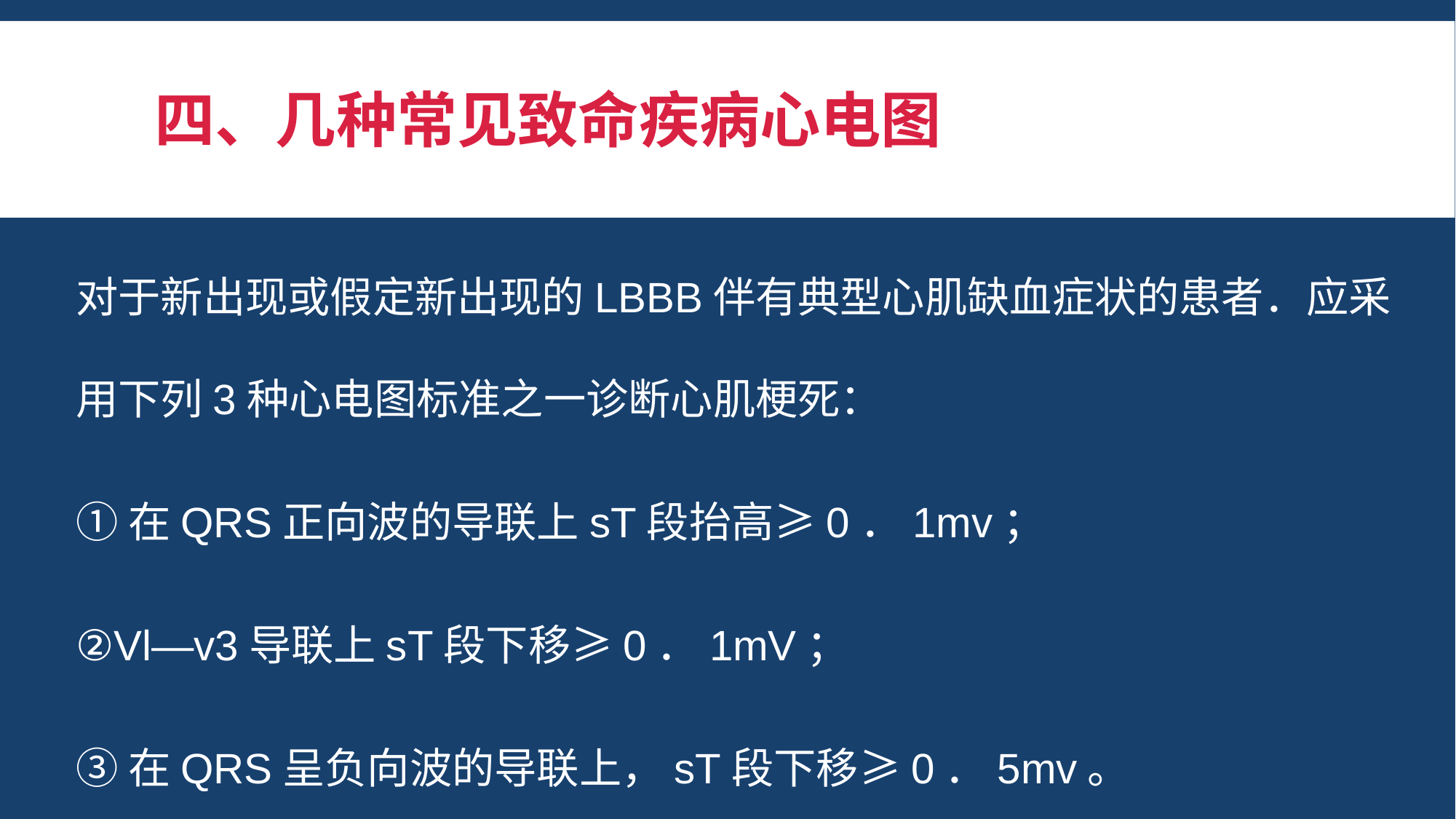

# 四、几种常见致命疾病心电图
对于新出现或假定新出现的LBBB伴有典型心肌缺血症状的患者．应采用下列3种心电图标准之一诊断心肌梗死：
①在QRS正向波的导联上sT段抬高≥0．1mv；
②Vl—v3导联上sT段下移≥0．1mV；
③在QRS呈负向波的导联上，sT段下移≥0．5mv。